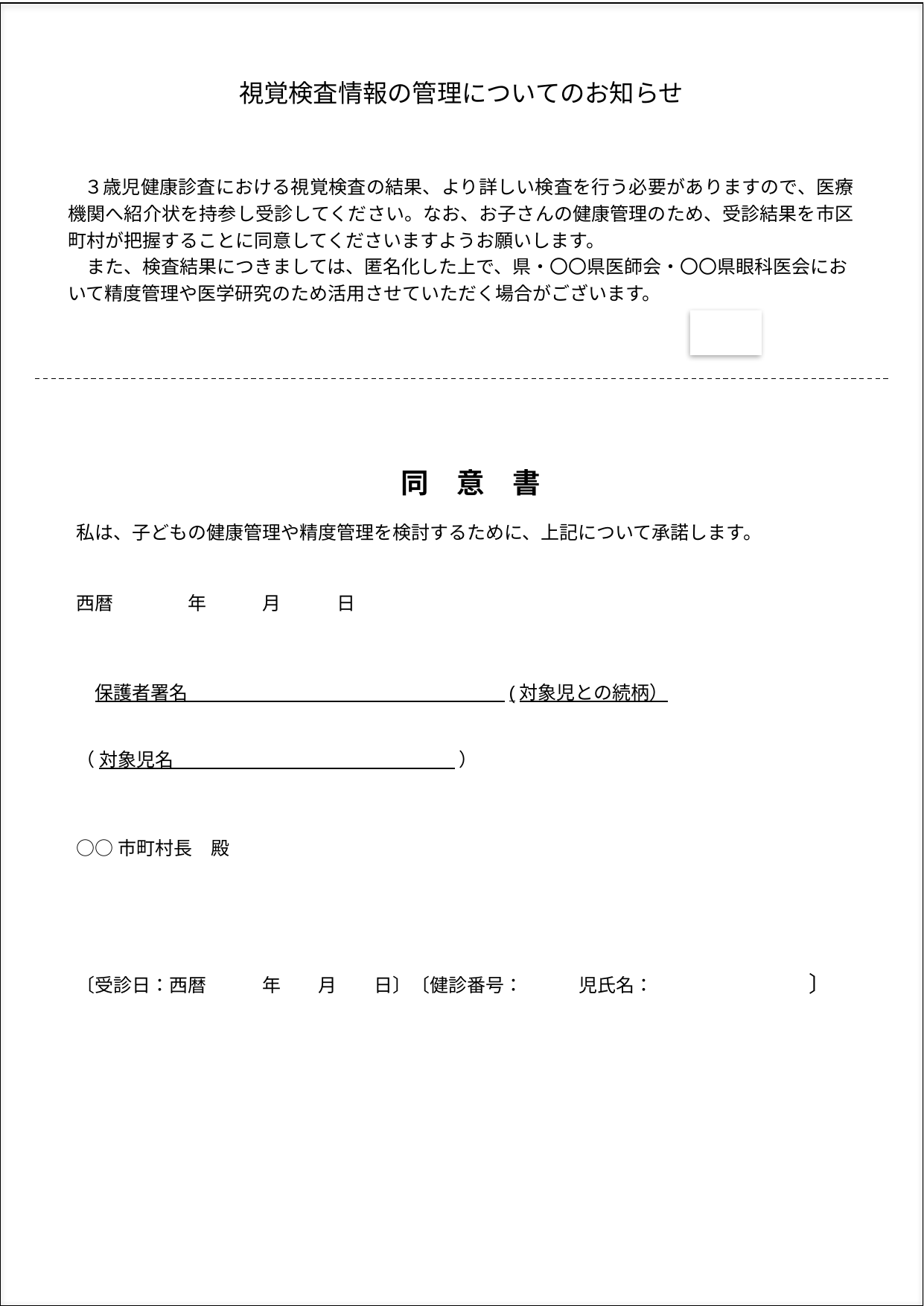

視覚検査情報の管理についてのお知らせ
３歳児健康診査における視覚検査の結果、より詳しい検査を行う必要がありますので、医療機関へ紹介状を持参し受診してください。なお、お子さんの健康管理のため、受診結果を市区町村が把握することに同意してくださいますようお願いします。
また、検査結果につきましては、匿名化した上で、県・〇〇県医師会・〇〇県眼科医会において精度管理や医学研究のため活用させていただく場合がございます。

同　意　書

私は、子どもの健康管理や精度管理を検討するために、上記について承諾します。

西暦　　　　年　　　月　　　日

　保護者署名　　　　　　　　　　　　　　　　　(対象児との続柄）

（ 対象児名　　　　　　　　　　　　　　      ）

○○市町村長　殿

〔受診日：西暦　　　年　　月　　日〕〔健診番号：　　　児氏名：　　　　　　　　〕